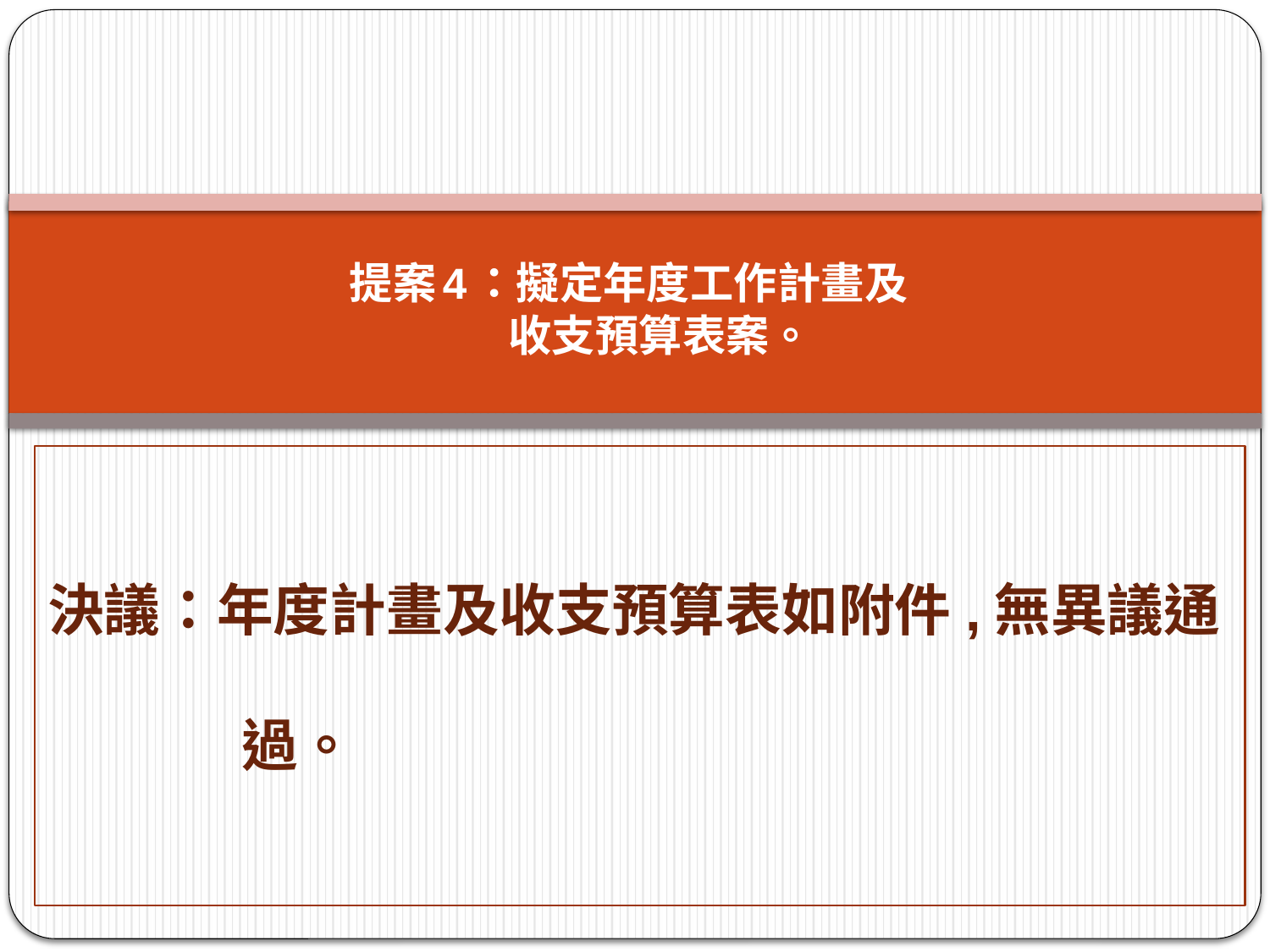

# 提案4：擬定年度工作計畫及 收支預算表案。
決議：年度計畫及收支預算表如附件,無異議通
              過。